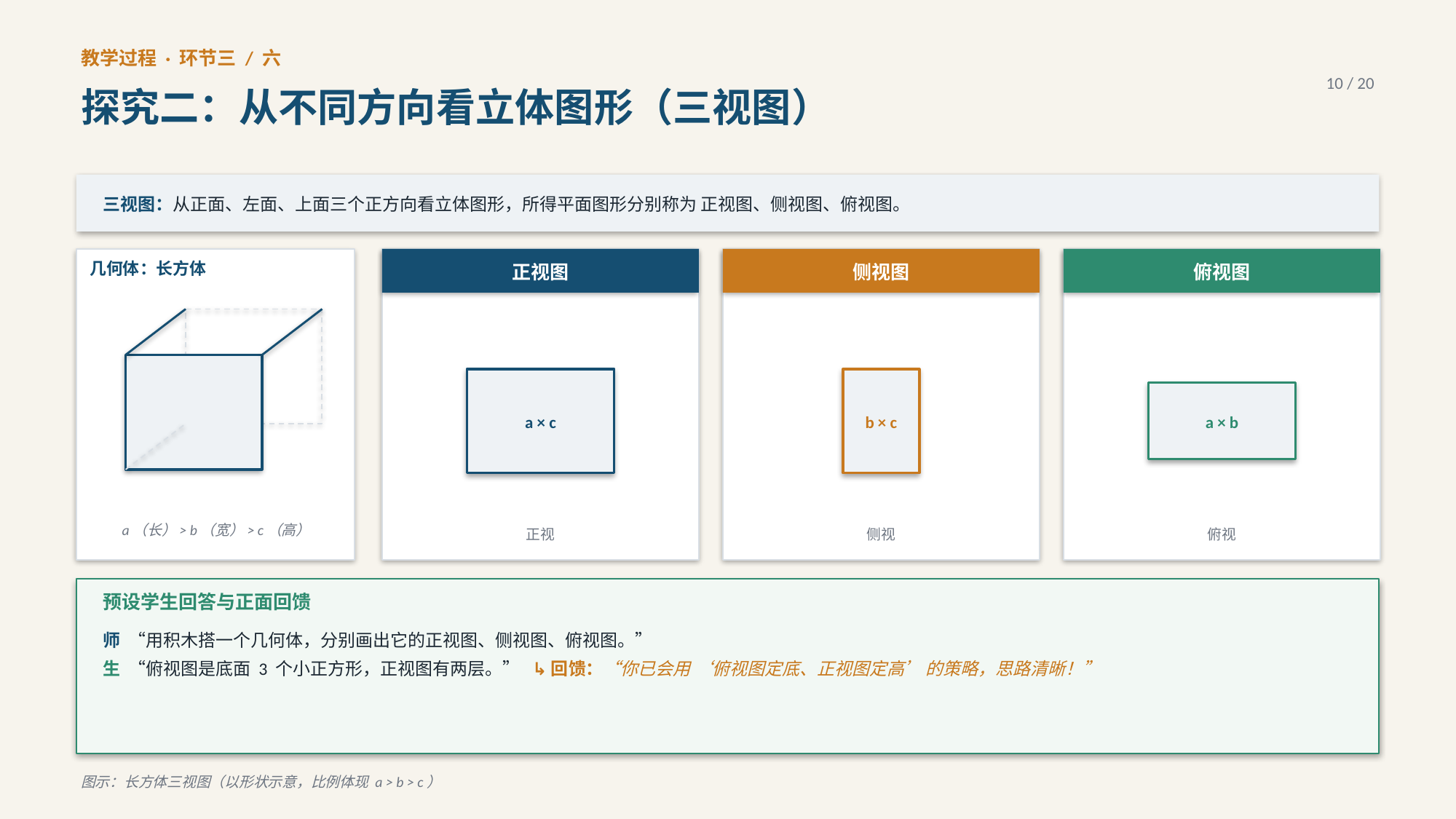

教学过程 · 环节三 / 六
10 / 20
探究二：从不同方向看立体图形（三视图）

三视图：从正面、左面、上面三个正方向看立体图形，所得平面图形分别称为 正视图、侧视图、俯视图。

正视图
侧视图
俯视图
几何体：长方体

a × c

b × c

a × b
a（长）> b（宽）> c（高）
正视
侧视
俯视

预设学生回答与正面回馈
师  “用积木搭一个几何体，分别画出它的正视图、侧视图、俯视图。”
生  “俯视图是底面 3 个小正方形，正视图有两层。”   ↳ 回馈：“你已会用 ‘俯视图定底、正视图定高’ 的策略，思路清晰！”
图示：长方体三视图（以形状示意，比例体现 a > b > c）